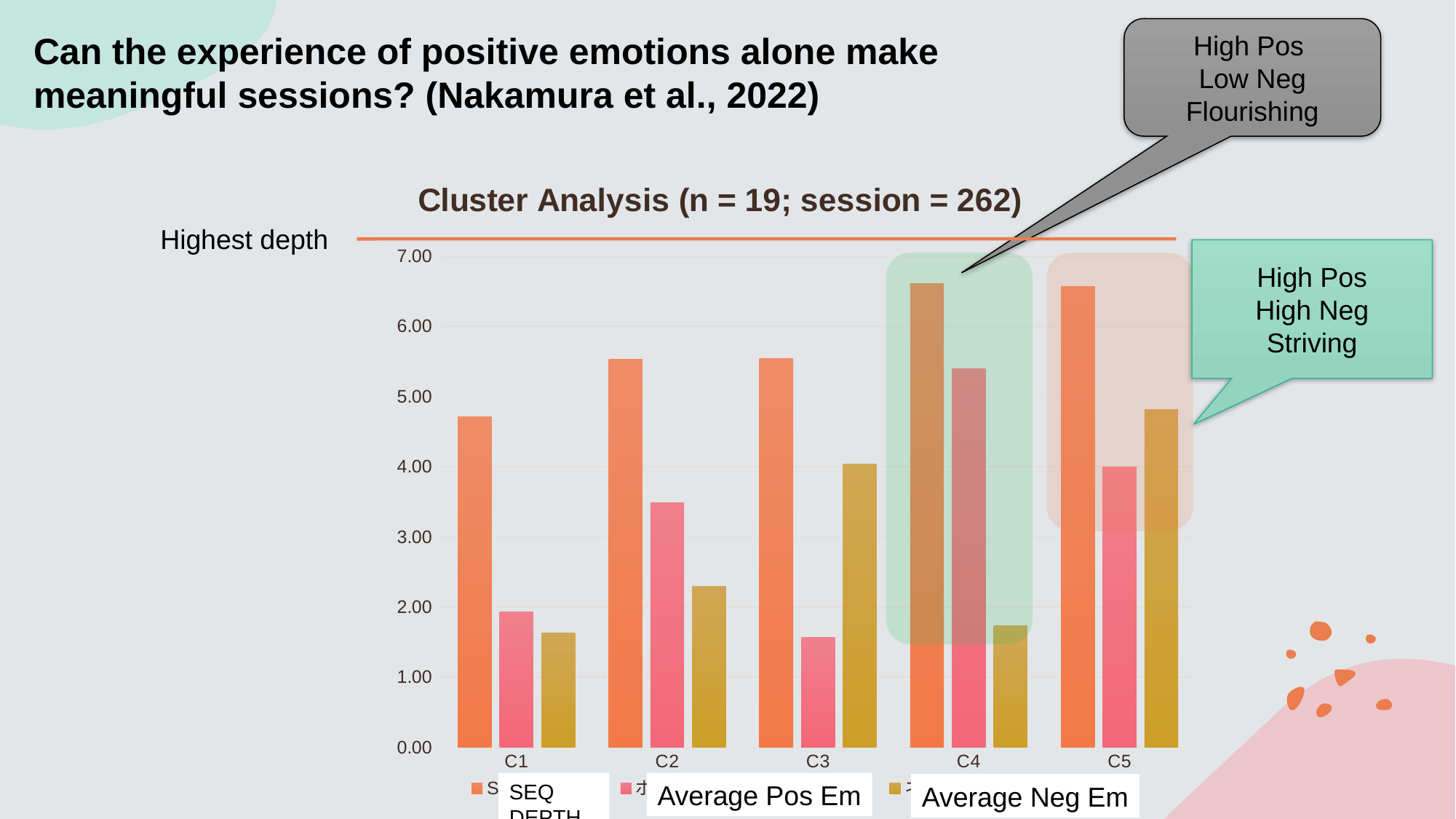

High Pos
Low Neg
Flourishing
Can the experience of positive emotions alone make meaningful sessions? (Nakamura et al., 2022)

### Chart: Cluster Analysis (n = 19; session = 262)

| Category | SEQ-D平均 | ポジティブ感情中央値平均 | ネガティブ感情中央値平均 |
|---|---|---|---|
| C1 | 4.7108 | 1.9257 | 1.6284 |
| C2 | 5.5327 | 3.4847 | 2.2908 |
| C3 | 5.5421 | 1.5658 | 4.0395 |
| C4 | 6.6133 | 5.4 | 1.7333 |
| C5 | 6.5632 | 4.0 | 4.8158 |
Highest depth

High Pos
High Neg
Striving
SEQ DEPTH
Average Pos Em
Average Neg Em